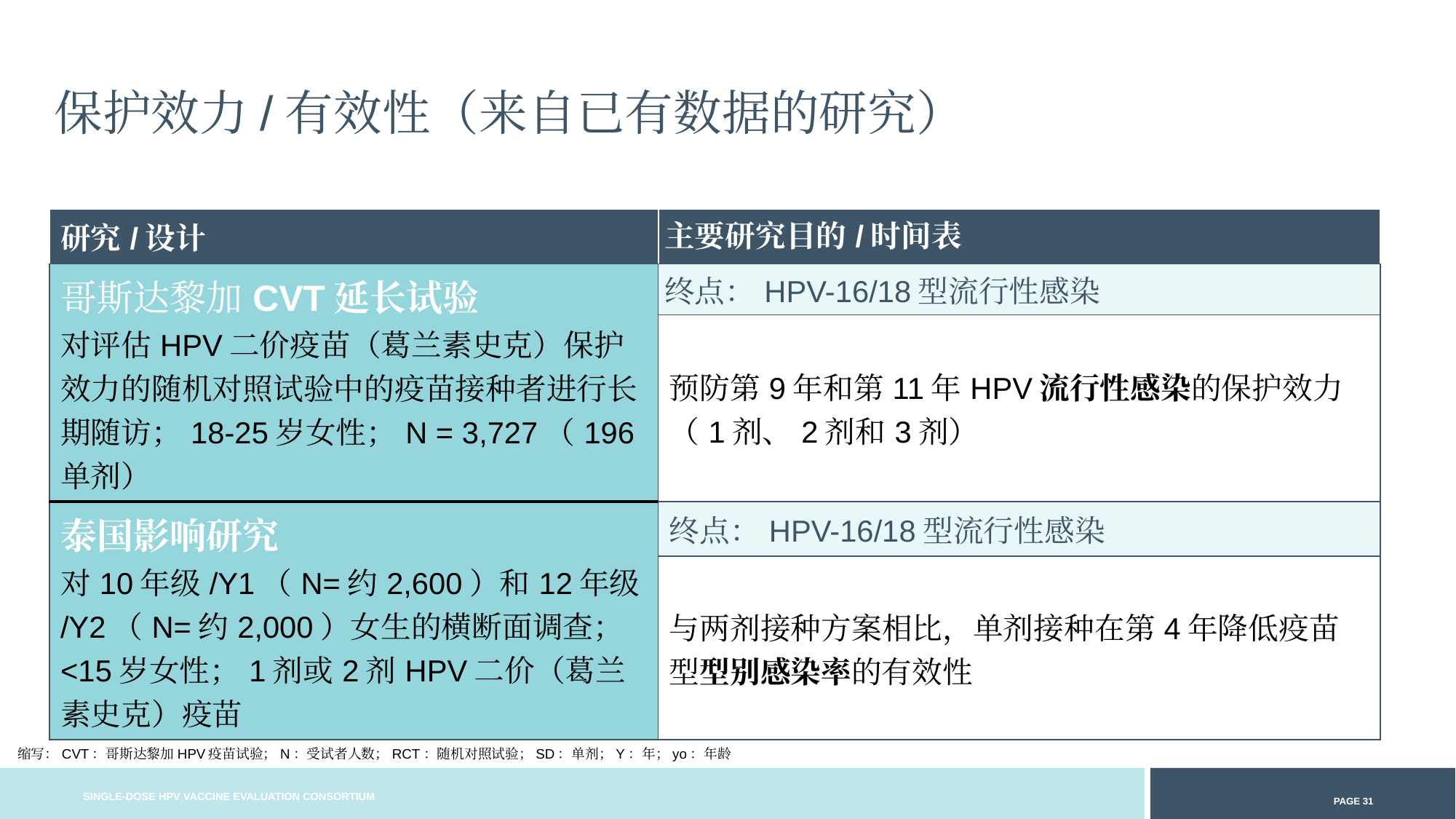

保护效力/有效性（来自已有数据的研究）
| 研究/设计 | 主要研究目的/时间表 |
| --- | --- |
| 哥斯达黎加CVT延长试验 对评估HPV二价疫苗（葛兰素史克）保护效力的随机对照试验中的疫苗接种者进行长期随访；18-25岁女性；N = 3,727（196单剂） | 终点：HPV-16/18型流行性感染 |
| 哥斯达黎加CVT延长试验 18-25岁女性；Cervarix® N = 3,727（196单剂） | 预防第9年和第11年HPV流行性感染的保护效力（1剂、2剂和3剂） |
| 泰国影响研究 对10年级/Y1（N=约2,600）和12年级/Y2（N=约2,000）女生的横断面调查；<15岁女性；1剂或2剂HPV二价（葛兰素史克）疫苗 | 终点：HPV-16/18型流行性感染 |
|  | 与两剂接种方案相比，单剂接种在第4年降低疫苗型型别感染率的有效性 |
 缩写：CVT：哥斯达黎加HPV疫苗试验；N：受试者人数；RCT：随机对照试验；SD：单剂；Y：年；yo：年龄